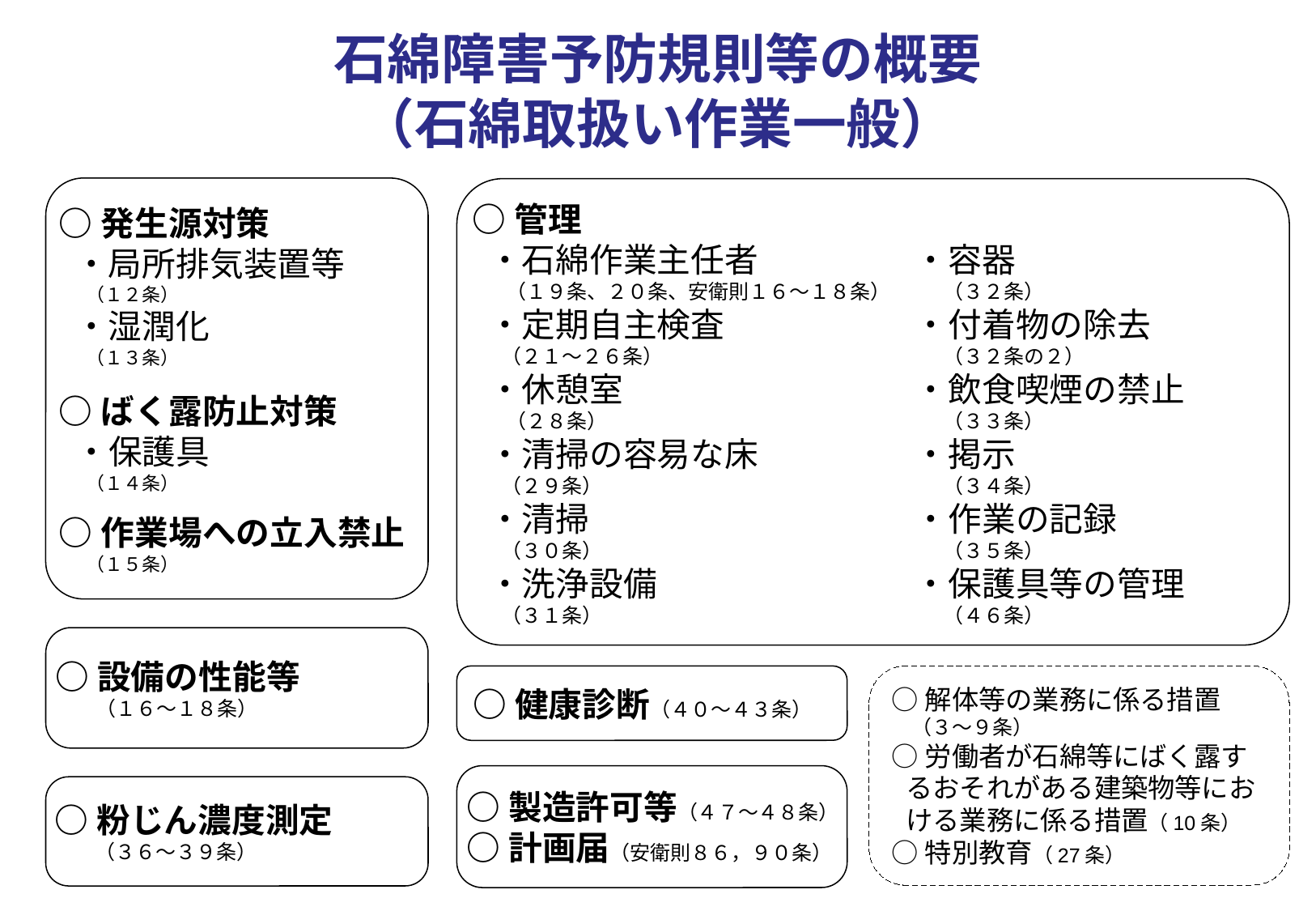

石綿障害予防規則等の概要
（石綿取扱い作業一般）
○発生源対策
 ・局所排気装置等
 　（１２条）
 ・湿潤化
 　（１３条）

○ばく露防止対策
 ・保護具
 　（１４条）

○作業場への立入禁止
 　（１５条）
○管理
 ・石綿作業主任者
  　（１９条、２０条、安衛則１６～１８条）
 ・定期自主検査
　  （２１～２６条）
 ・休憩室
  　（２８条）
 ・清掃の容易な床
　  （２９条）
 ・清掃
　  （３０条）
 ・洗浄設備
　  （３１条）
・容器
　  （３２条）
・付着物の除去
　  （３２条の２）
・飲食喫煙の禁止
　  （３３条）
・掲示
　  （３４条）
・作業の記録
　  （３５条）
・保護具等の管理
　  （４６条）
○設備の性能等
　　（１６～１８条）
○健康診断（４０～４３条）
○解体等の業務に係る措置
　（３～９条）
○労働者が石綿等にばく露するおそれがある建築物等における業務に係る措置（10条）
○特別教育（27条）
○製造許可等（４７～４８条）
○計画届（安衛則８６，９０条）
○粉じん濃度測定
　　（３６～３９条）